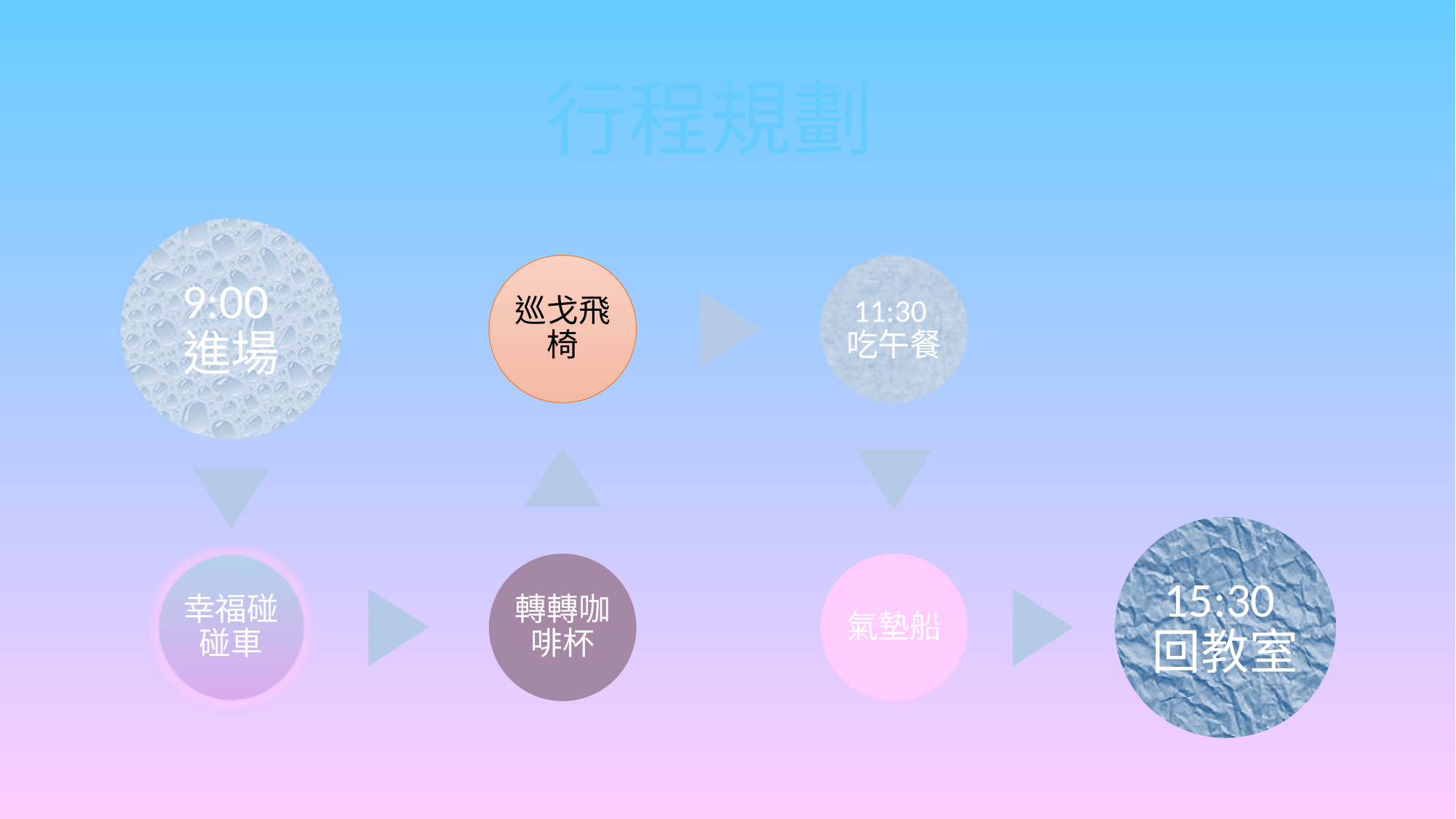

# 行程規劃
9:00進場
幸福碰碰車
轉轉咖啡杯
巡戈飛椅
11:30吃午餐
氣墊船
15:30回教室